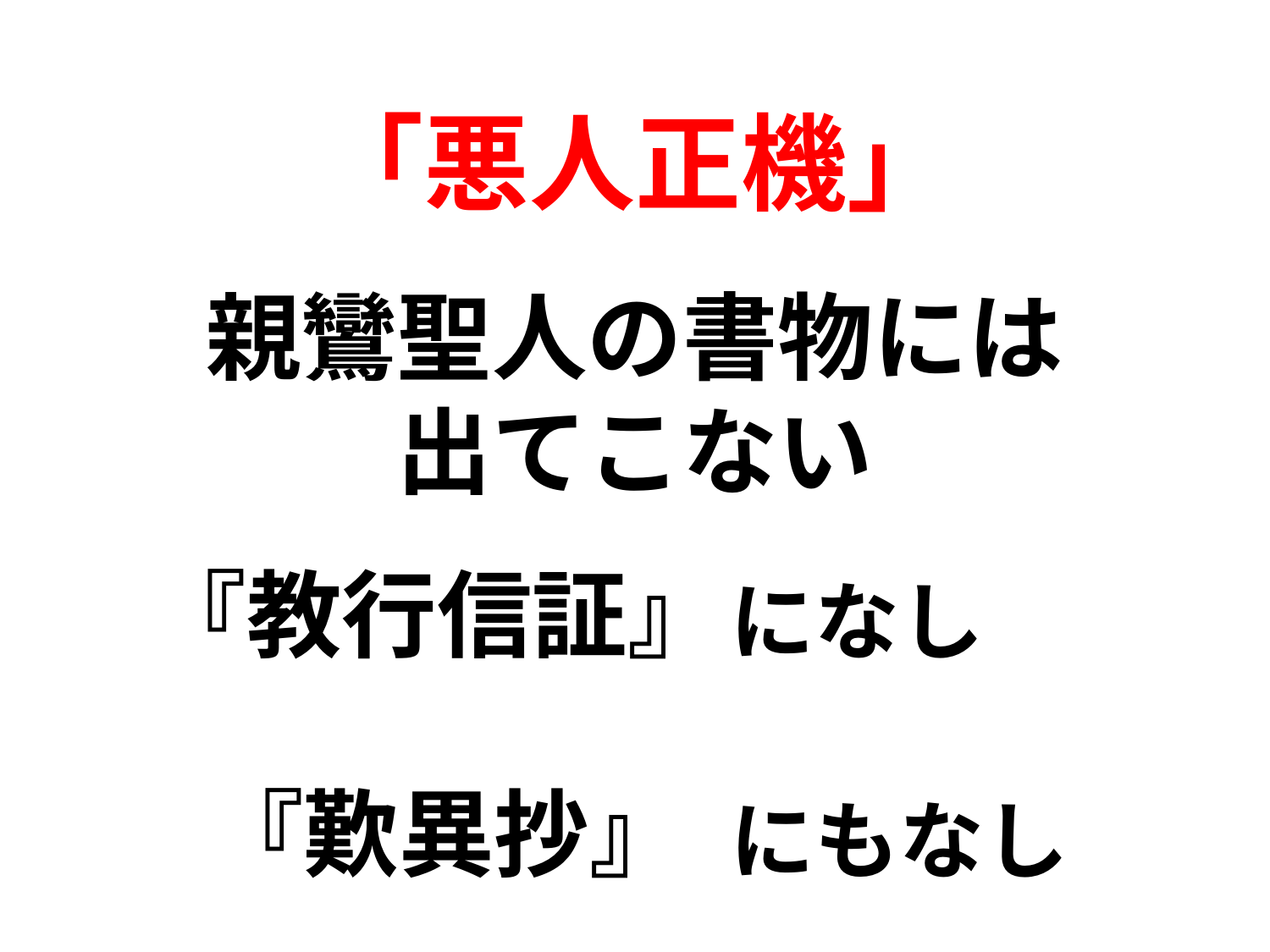

「悪人正機」
親鸞聖人の書物には
出てこない
『教行信証』
になし
『歎異抄』
にもなし